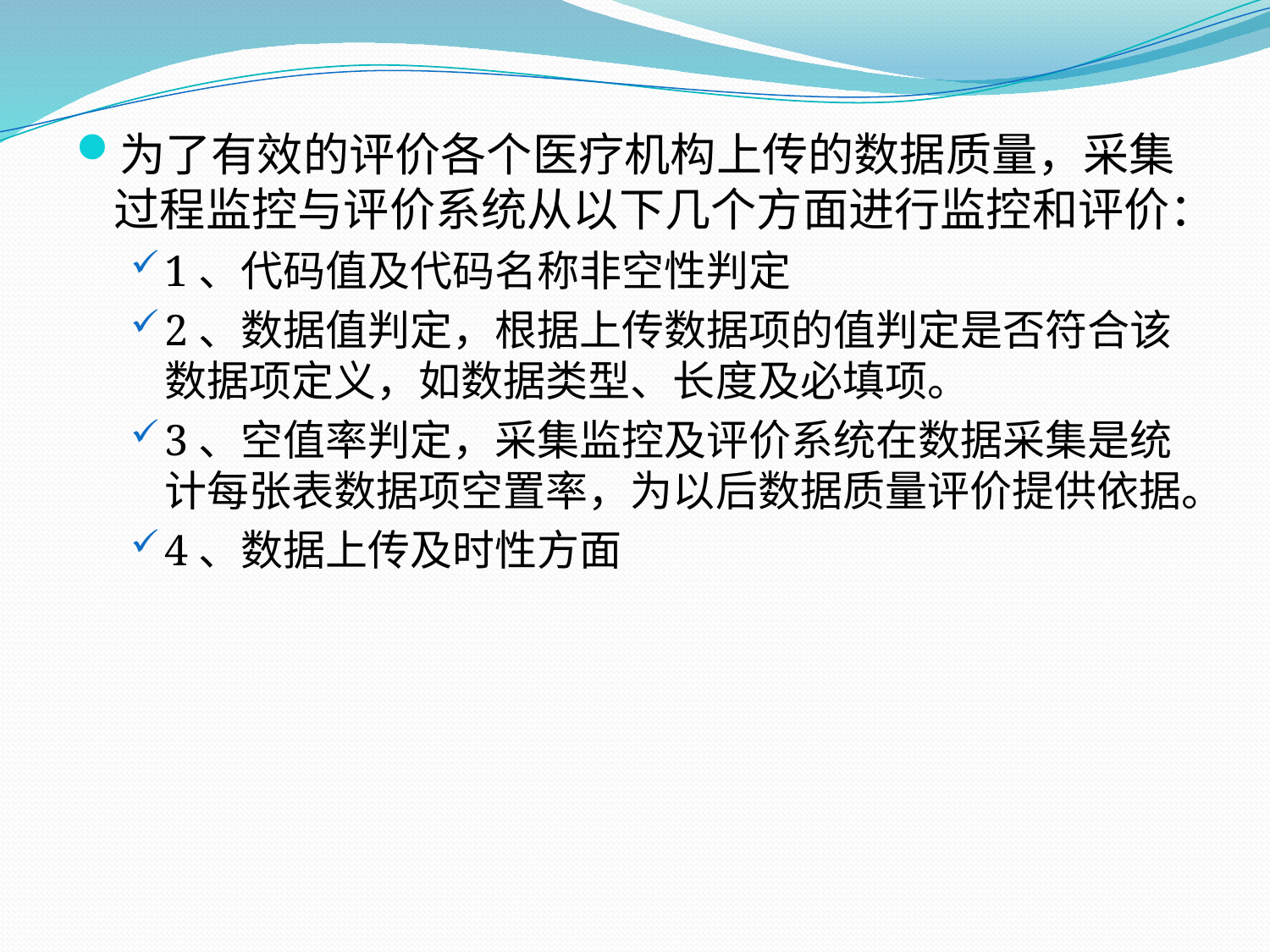

为了有效的评价各个医疗机构上传的数据质量，采集过程监控与评价系统从以下几个方面进行监控和评价：
1、代码值及代码名称非空性判定
2、数据值判定，根据上传数据项的值判定是否符合该数据项定义，如数据类型、长度及必填项。
3、空值率判定，采集监控及评价系统在数据采集是统计每张表数据项空置率，为以后数据质量评价提供依据。
4、数据上传及时性方面